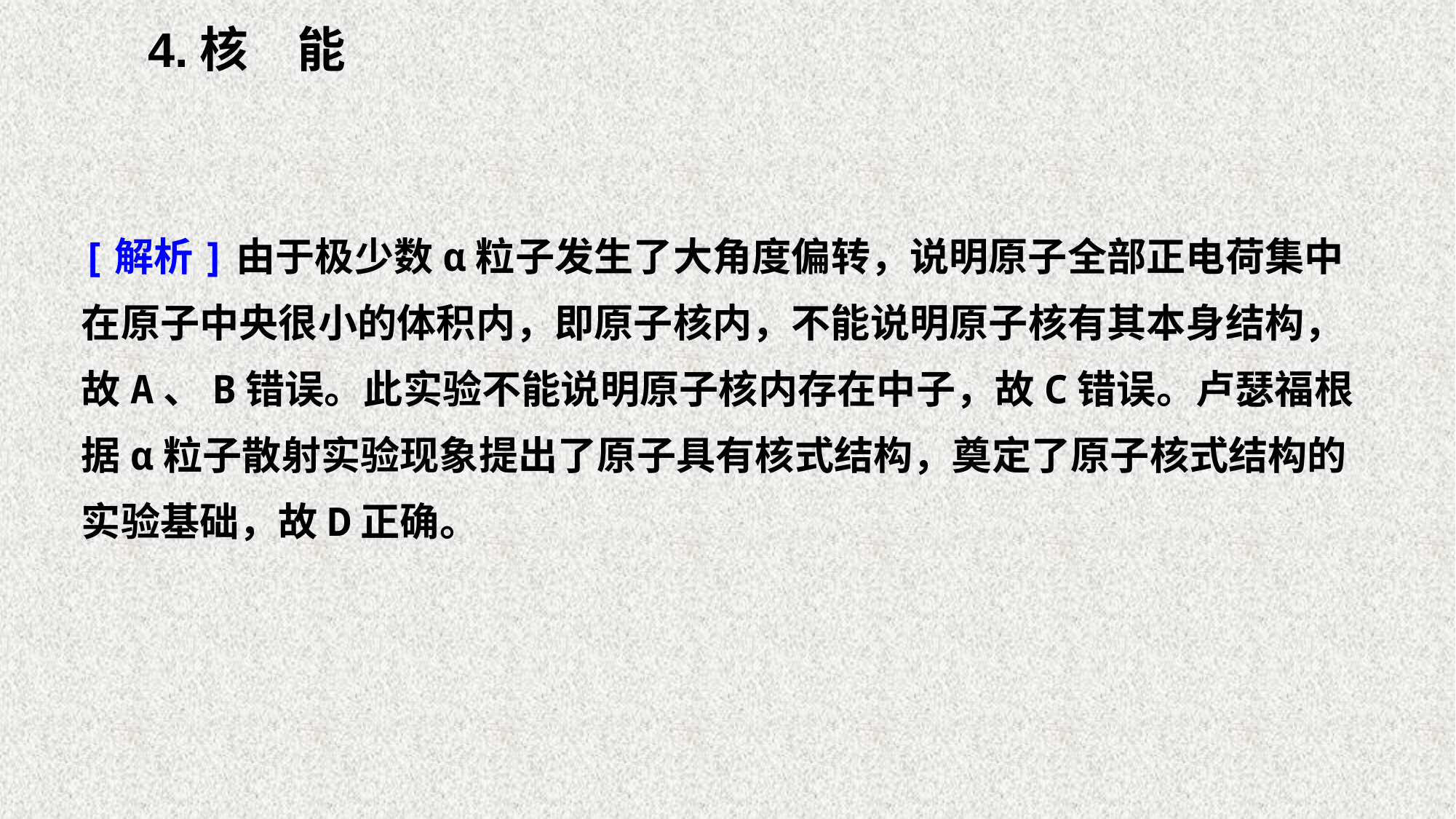

4.核　能
[解析]由于极少数α粒子发生了大角度偏转，说明原子全部正电荷集中在原子中央很小的体积内，即原子核内，不能说明原子核有其本身结构，故A、B错误。此实验不能说明原子核内存在中子，故C错误。卢瑟福根据α粒子散射实验现象提出了原子具有核式结构，奠定了原子核式结构的实验基础，故D正确。